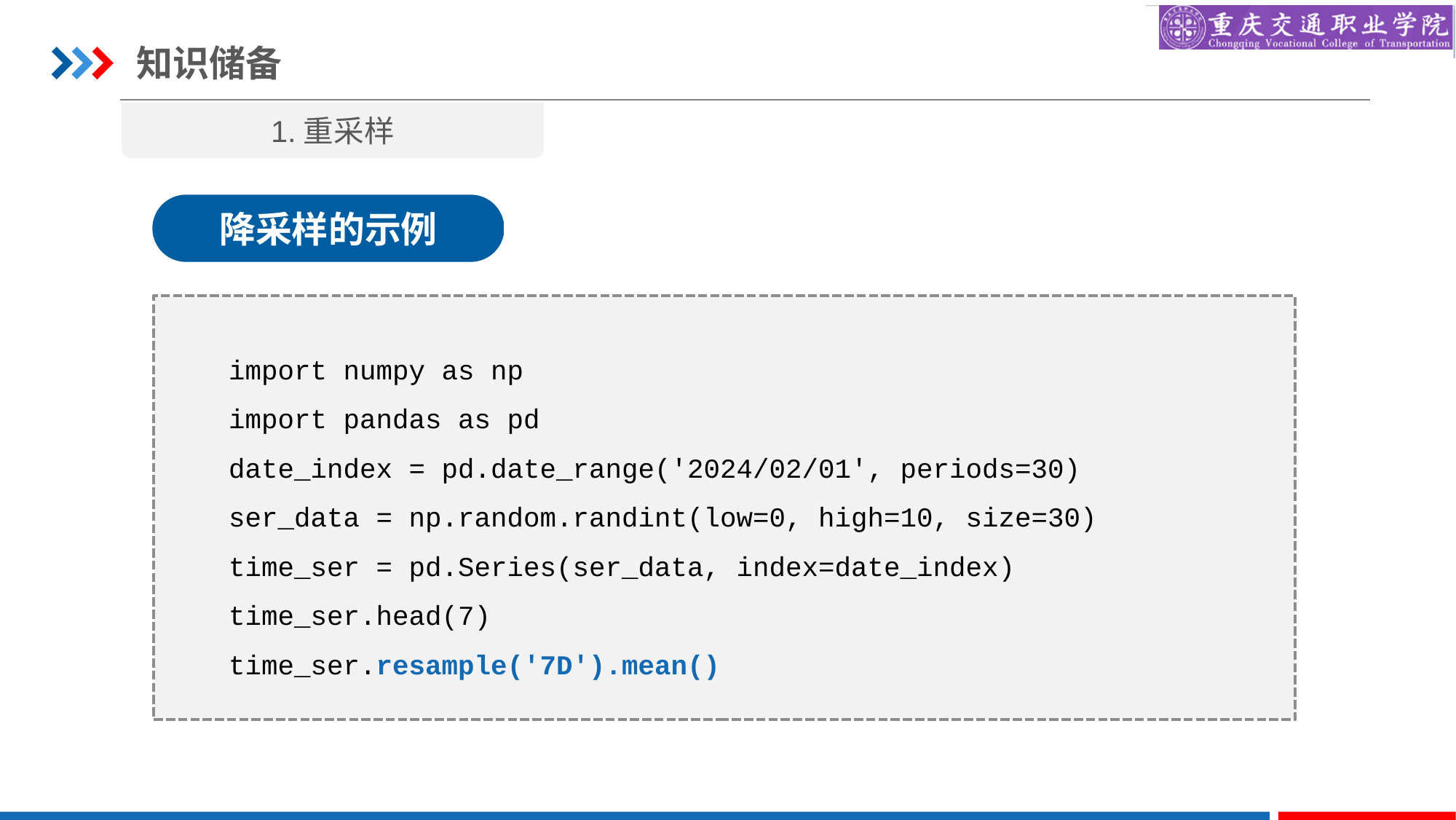

知识储备

1.重采样
降采样的示例

import numpy as np
import pandas as pd
date_index = pd.date_range('2024/02/01', periods=30)
ser_data = np.random.randint(low=0, high=10, size=30)
time_ser = pd.Series(ser_data, index=date_index)
time_ser.head(7)
time_ser.resample('7D').mean()